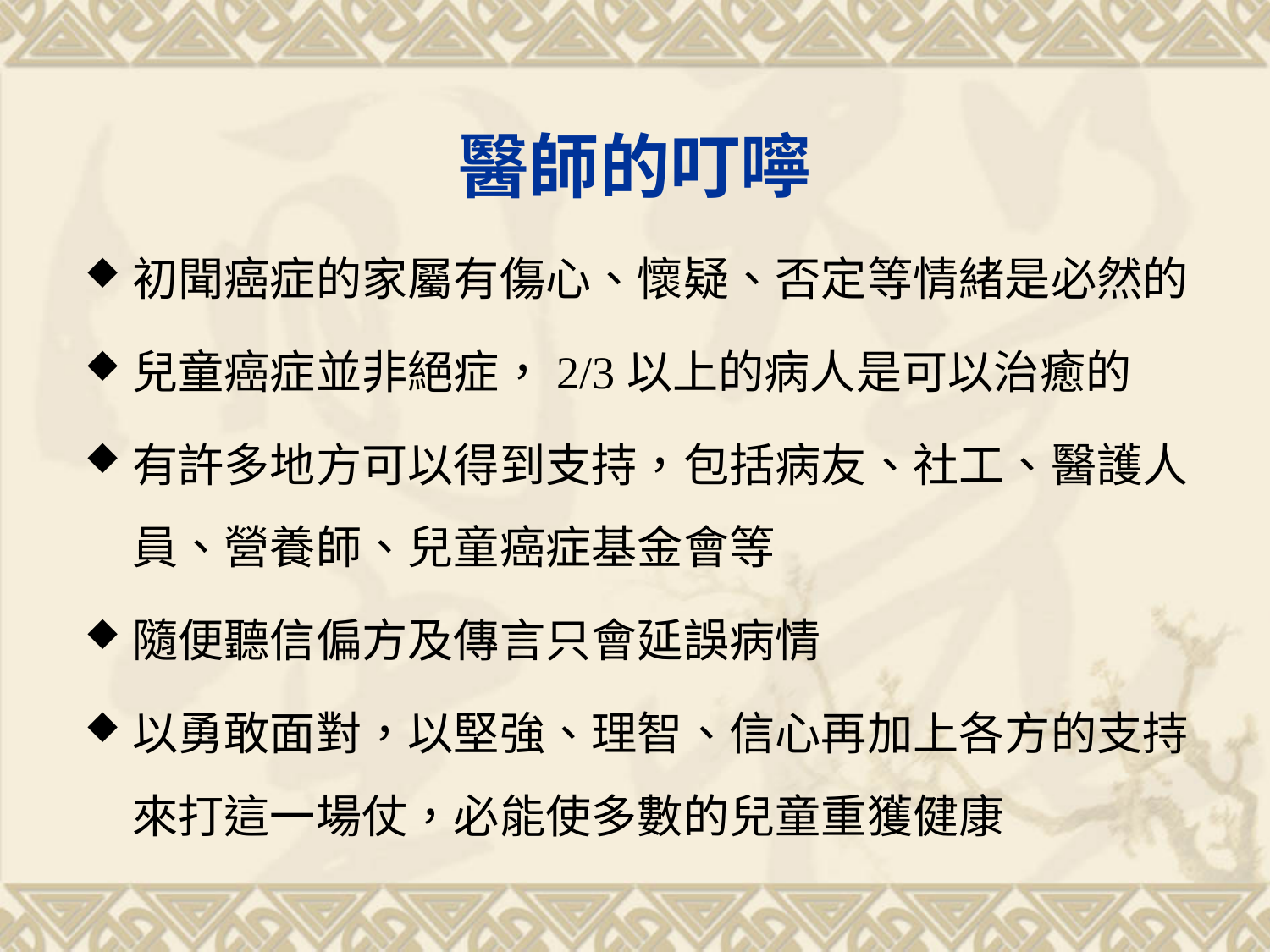

# 醫師的叮嚀
初聞癌症的家屬有傷心、懷疑、否定等情緒是必然的
兒童癌症並非絕症，2/3以上的病人是可以治癒的
有許多地方可以得到支持，包括病友、社工、醫護人員、營養師、兒童癌症基金會等
隨便聽信偏方及傳言只會延誤病情
以勇敢面對，以堅強、理智、信心再加上各方的支持來打這一場仗，必能使多數的兒童重獲健康